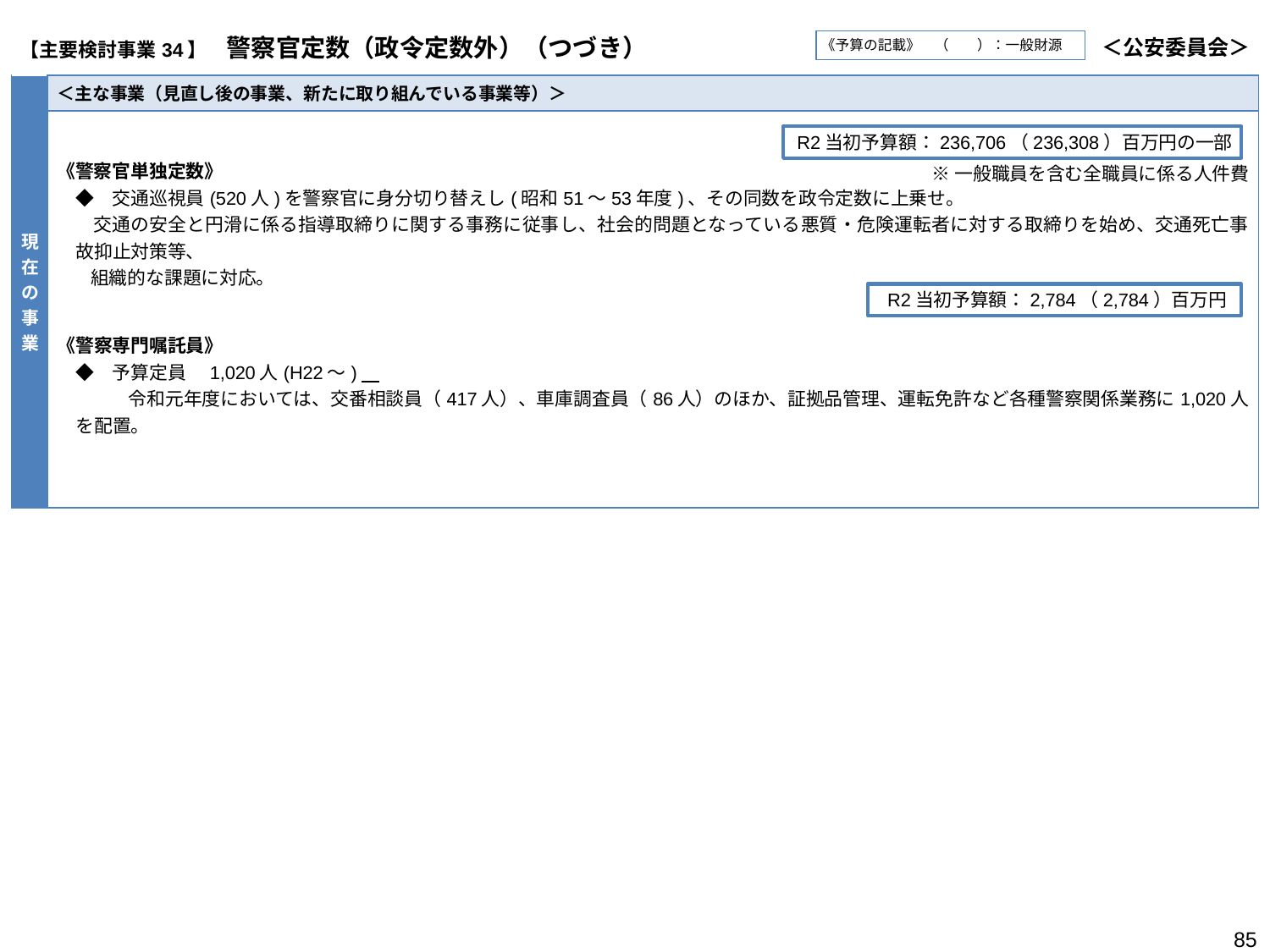

| 【主要検討事業34】　警察官定数（政令定数外）（つづき） | ＜公安委員会＞ |
| --- | --- |
《予算の記載》　（　　）：一般財源
| 現在の事業 | ＜主な事業（見直し後の事業、新たに取り組んでいる事業等）＞ |
| --- | --- |
|  | 《警察官単独定数》 　◆　交通巡視員(520人)を警察官に身分切り替えし(昭和51～53年度)、その同数を政令定数に上乗せ。 交通の安全と円滑に係る指導取締りに関する事務に従事し、社会的問題となっている悪質・危険運転者に対する取締りを始め、交通死亡事故抑止対策等、 組織的な課題に対応。 《警察専門嘱託員》 　◆　予算定員　1,020人(H22～)　 　　　　令和元年度においては、交番相談員（417人）、車庫調査員（86人）のほか、証拠品管理、運転免許など各種警察関係業務に1,020人を配置。 |
R2当初予算額：236,706（236,308）百万円の一部
※一般職員を含む全職員に係る人件費
R2当初予算額：2,784（2,784）百万円
85